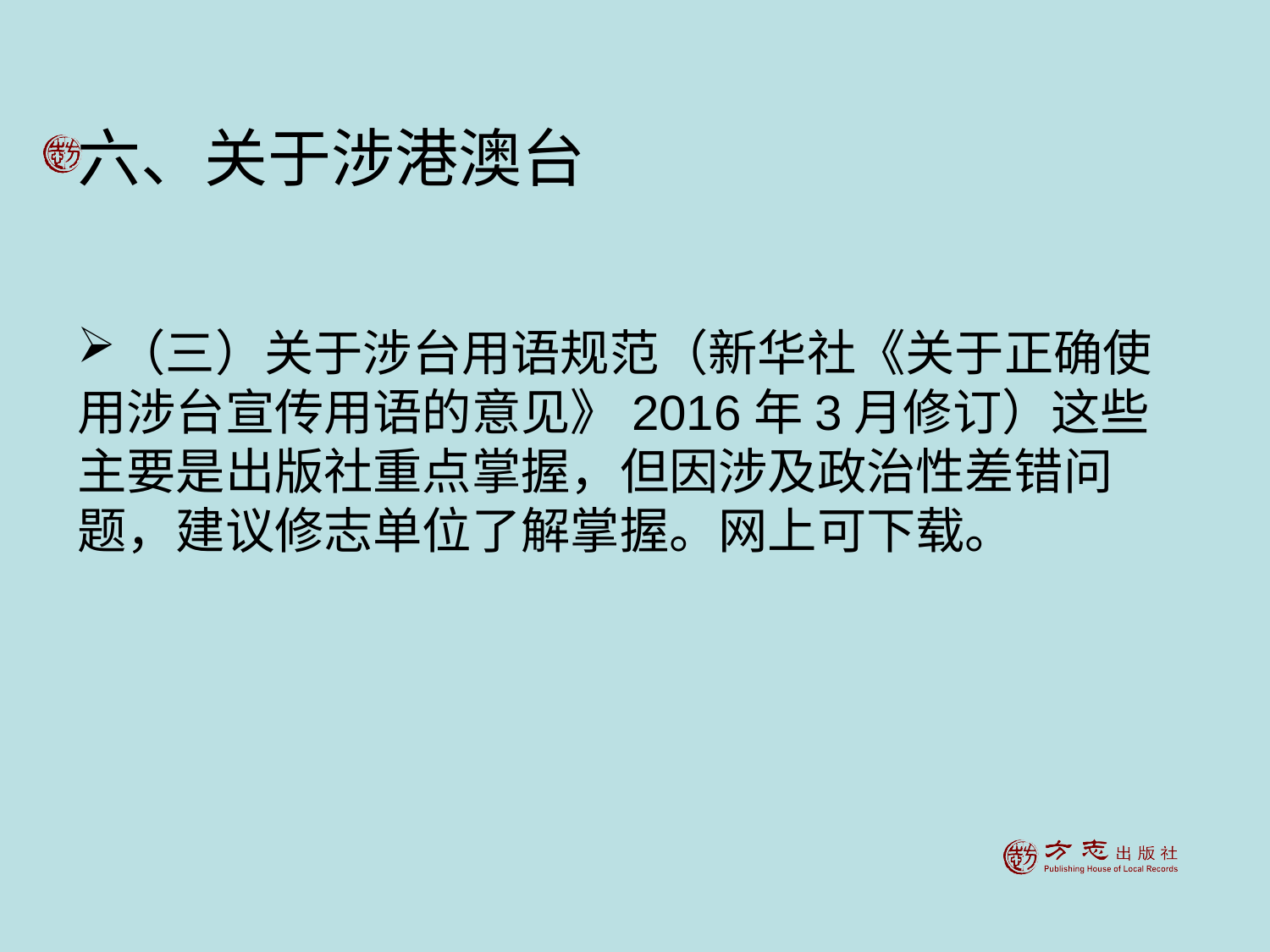

# 六、关于涉港澳台

（三）关于涉台用语规范（新华社《关于正确使用涉台宣传用语的意见》2016年3月修订）这些主要是出版社重点掌握，但因涉及政治性差错问题，建议修志单位了解掌握。网上可下载。